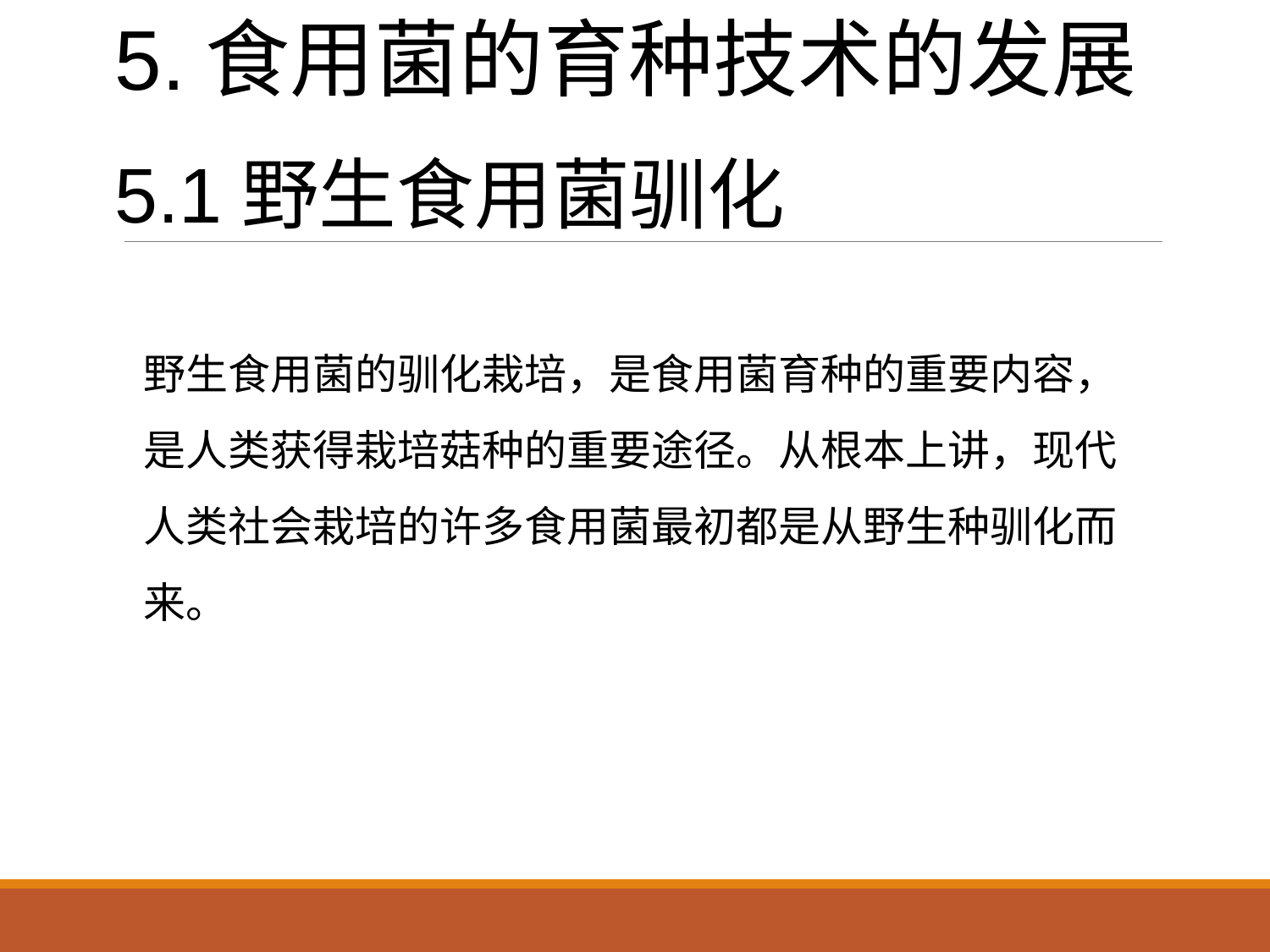

5.食用菌的育种技术的发展

5.1野生食用菌驯化
野生食用菌的驯化栽培，是食用菌育种的重要内容，是人类获得栽培菇种的重要途径。从根本上讲，现代人类社会栽培的许多食用菌最初都是从野生种驯化而来。